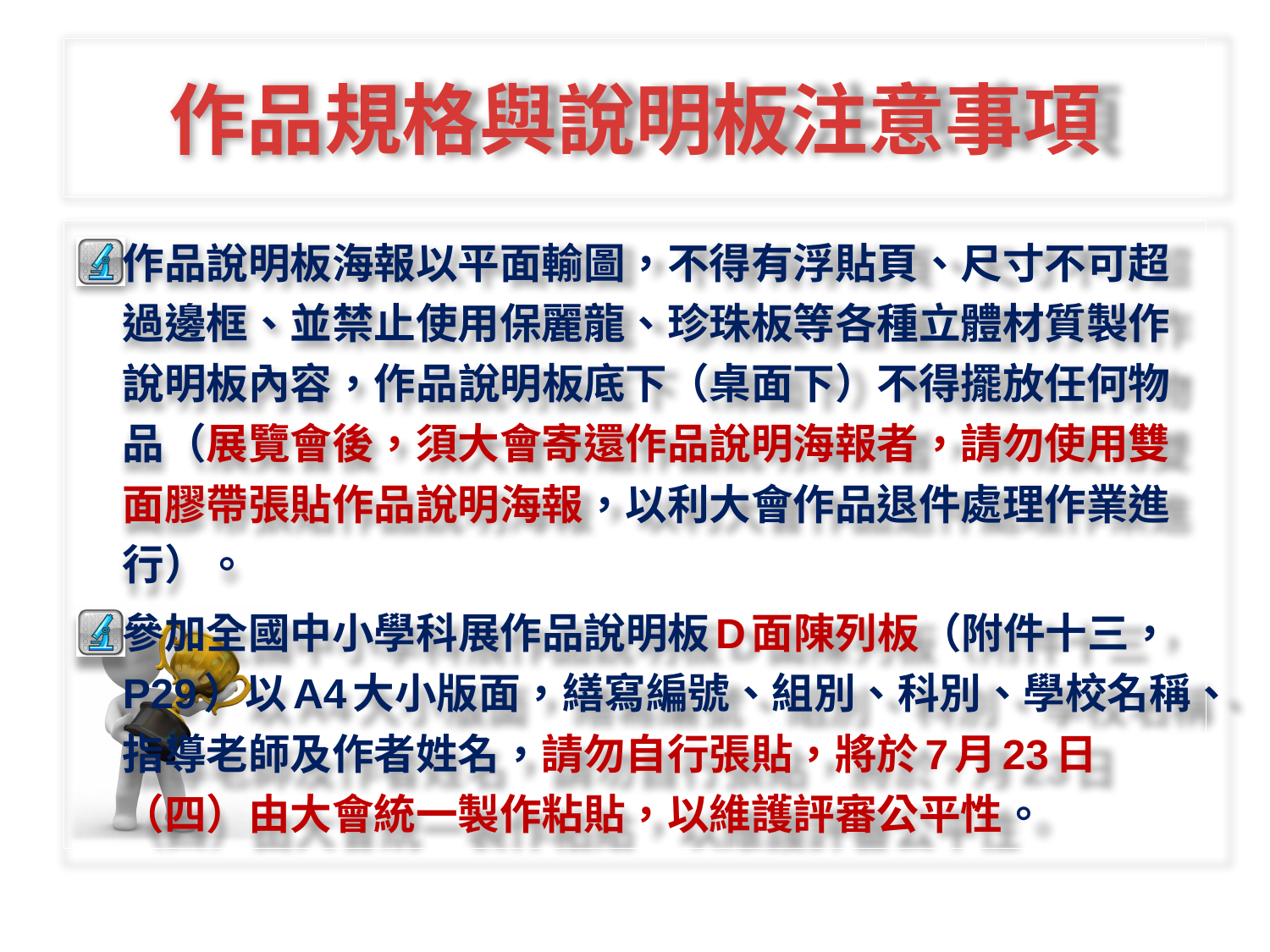

# 作品規格與說明板注意事項
作品說明板海報以平面輸圖，不得有浮貼頁、尺寸不可超過邊框、並禁止使用保麗龍、珍珠板等各種立體材質製作說明板內容，作品說明板底下（桌面下）不得擺放任何物品（展覽會後，須大會寄還作品說明海報者，請勿使用雙面膠帶張貼作品說明海報，以利大會作品退件處理作業進行）。
參加全國中小學科展作品說明板D面陳列板（附件十三，P29）以A4大小版面，繕寫編號、組別、科別、學校名稱、指導老師及作者姓名，請勿自行張貼，將於7月23日（四）由大會統一製作粘貼，以維護評審公平性。